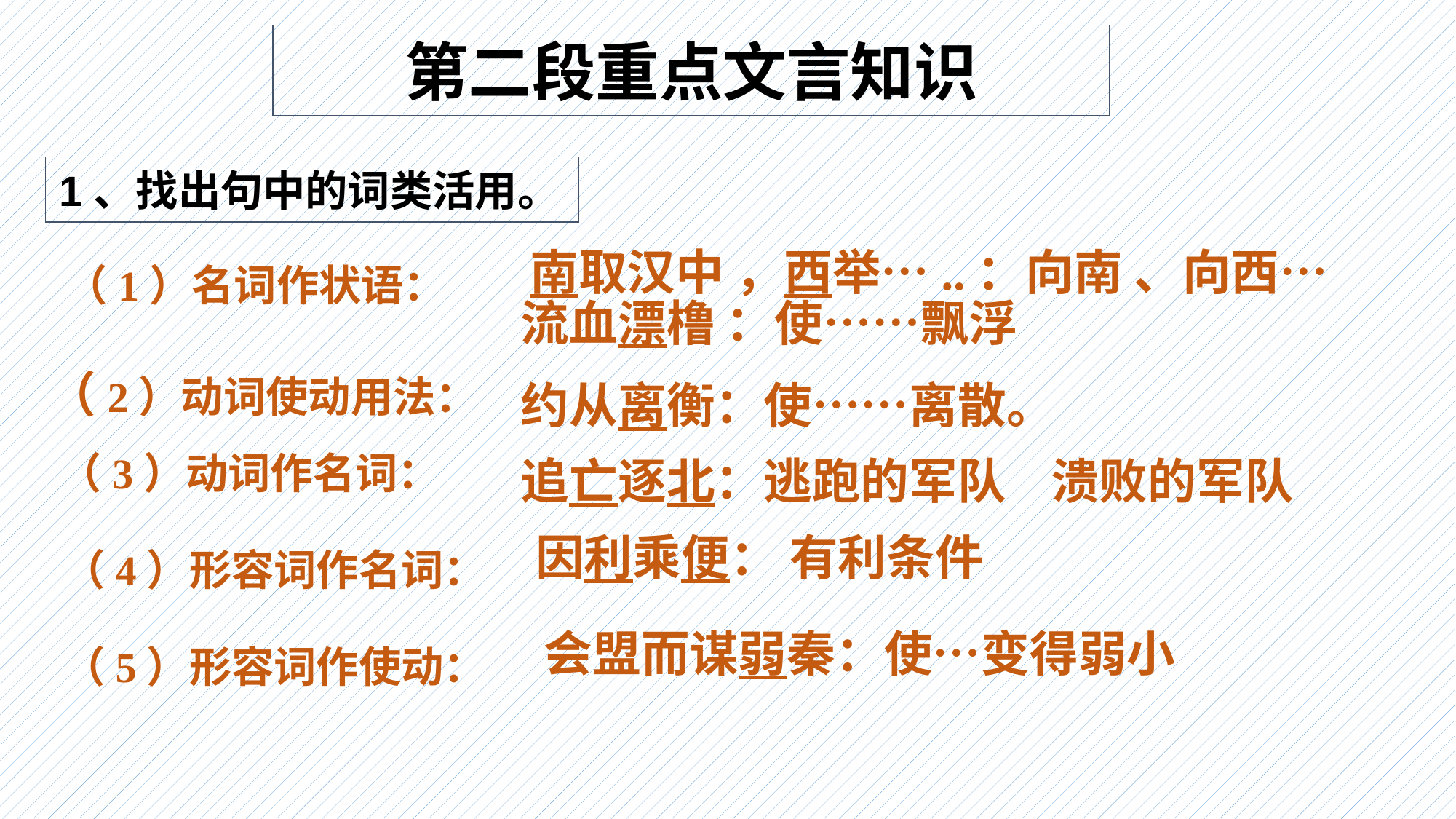

第二段重点文言知识
1、找出句中的词类活用。
     南取汉中 ，西举…..：向南 、向西…
（1）名词作状语：
流血漂橹 ：使……飘浮
约从离衡：使……离散。
（2）动词使动用法：
（3）动词作名词：
追亡逐北：逃跑的军队    溃败的军队
因利乘便： 有利条件
（4）形容词作名词：
   会盟而谋弱秦：使…变得弱小
（5）形容词作使动：